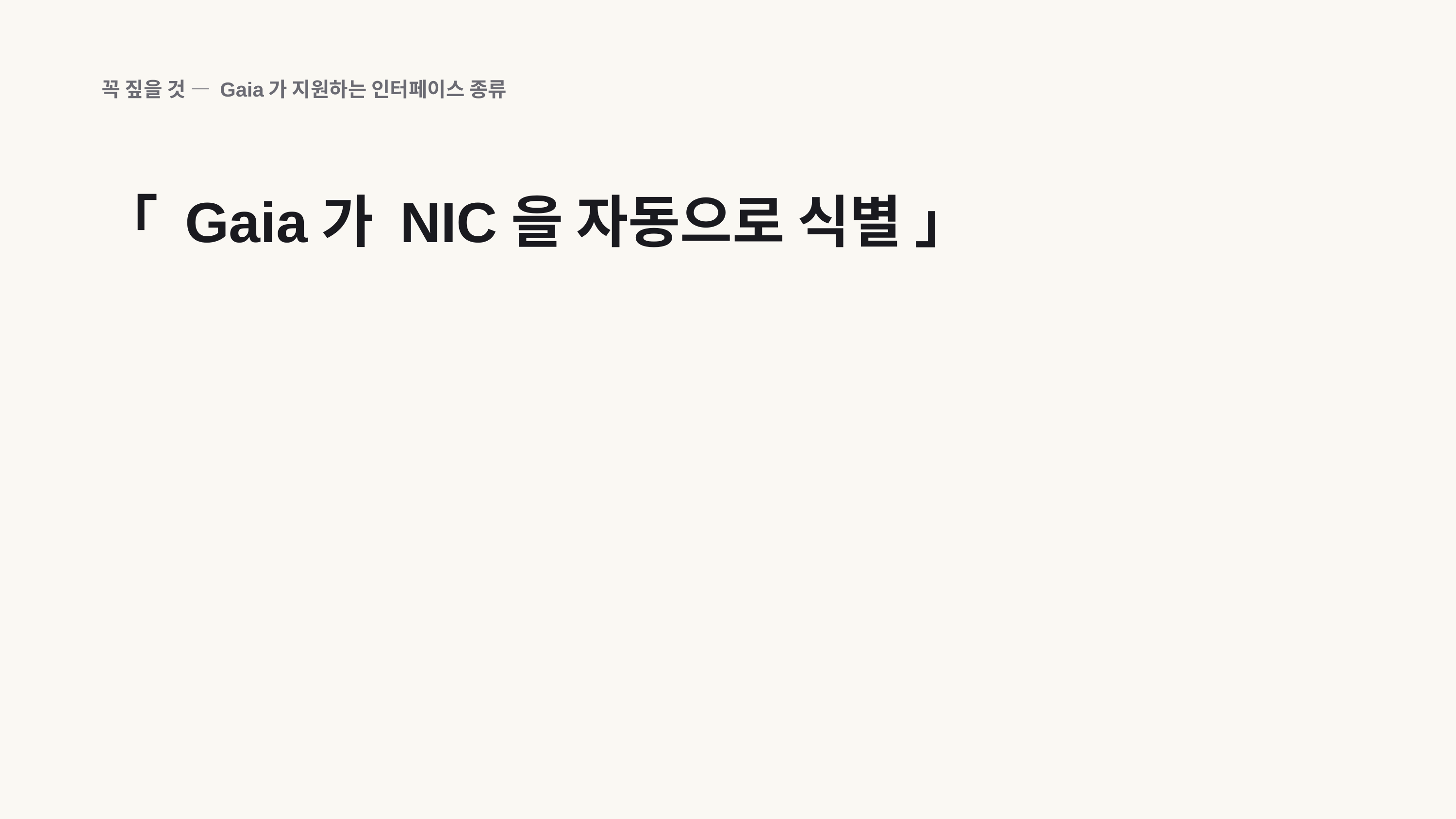

꼭 짚을 것 — Gaia가 지원하는 인터페이스 종류
「 Gaia가 NIC을 자동으로 식별 」